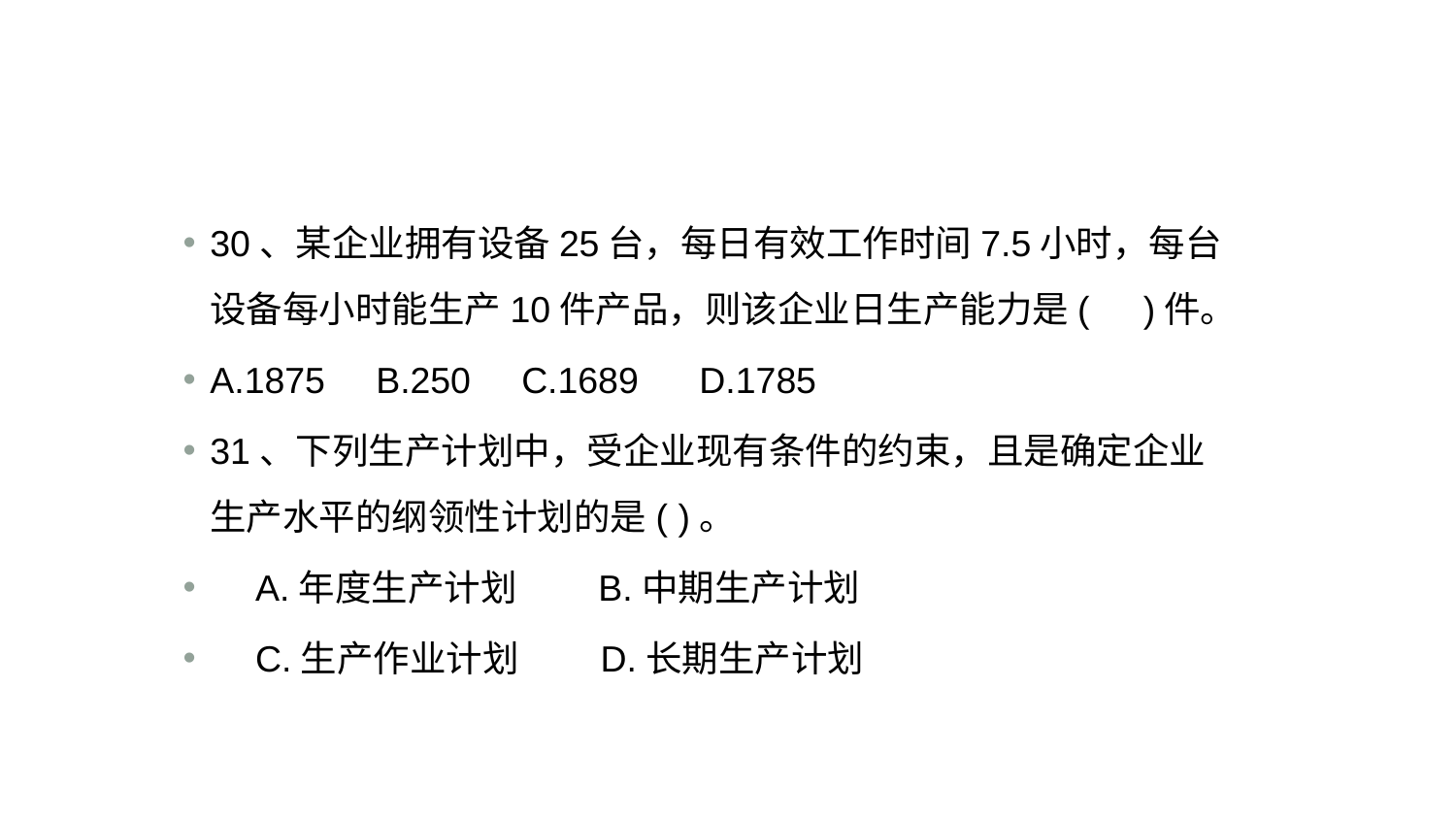

#
30、某企业拥有设备25台，每日有效工作时间7.5小时，每台设备每小时能生产10件产品，则该企业日生产能力是(　)件。
A.1875     B.250     C.1689      D.1785
31、下列生产计划中，受企业现有条件的约束，且是确定企业生产水平的纲领性计划的是( )。
　A.年度生产计划　　B.中期生产计划
　C.生产作业计划　　D.长期生产计划